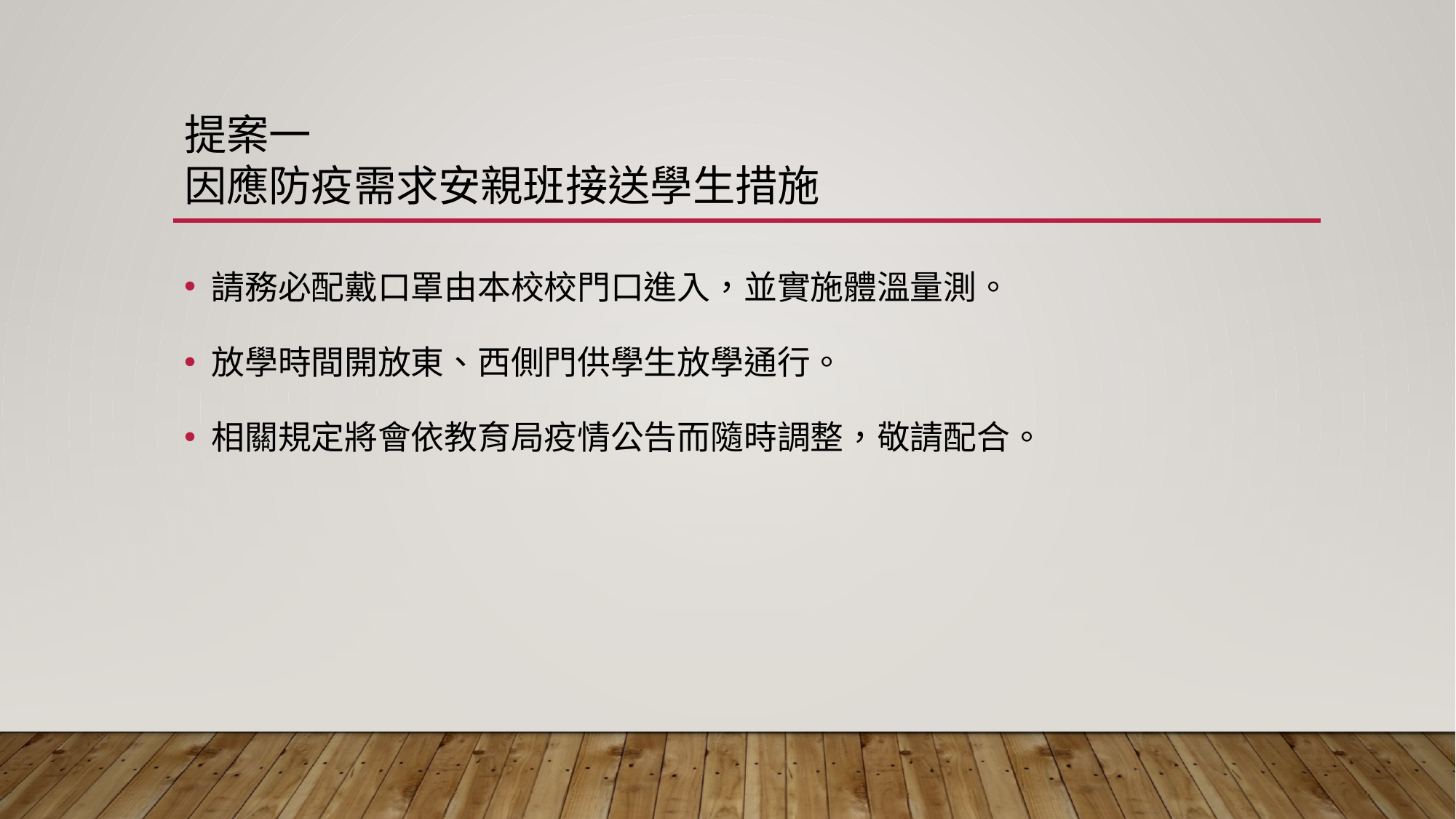

# 提案一 因應防疫需求安親班接送學生措施
請務必配戴口罩由本校校門口進入，並實施體溫量測。
放學時間開放東、西側門供學生放學通行。
相關規定將會依教育局疫情公告而隨時調整，敬請配合。